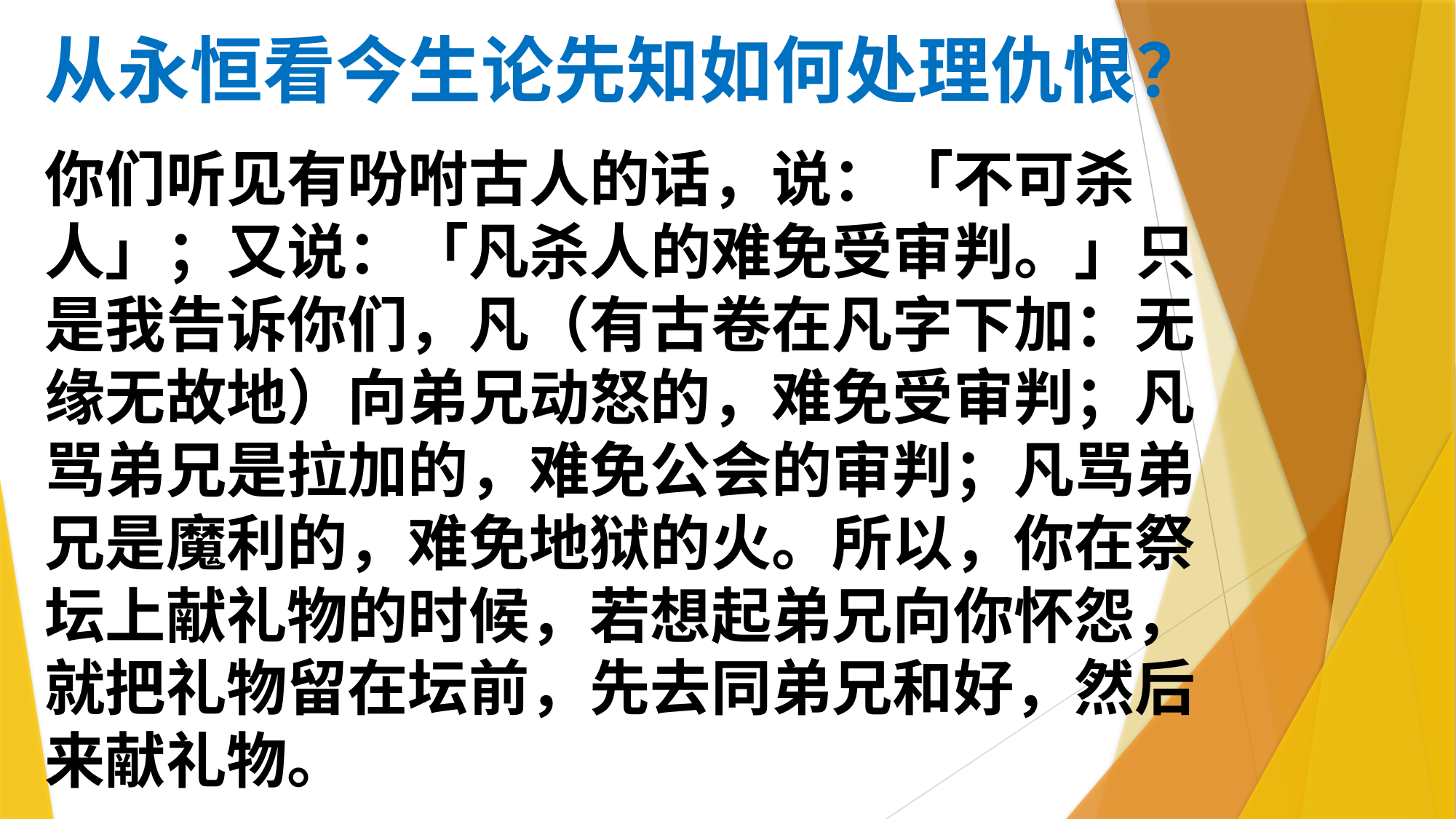

# 从永恒看今生论先知如何处理仇恨？
你们听见有吩咐古人的话，说：「不可杀人」；又说：「凡杀人的难免受审判。」只是我告诉你们，凡（有古卷在凡字下加：无缘无故地）向弟兄动怒的，难免受审判；凡骂弟兄是拉加的，难免公会的审判；凡骂弟兄是魔利的，难免地狱的火。所以，你在祭坛上献礼物的时候，若想起弟兄向你怀怨，就把礼物留在坛前，先去同弟兄和好，然后来献礼物。